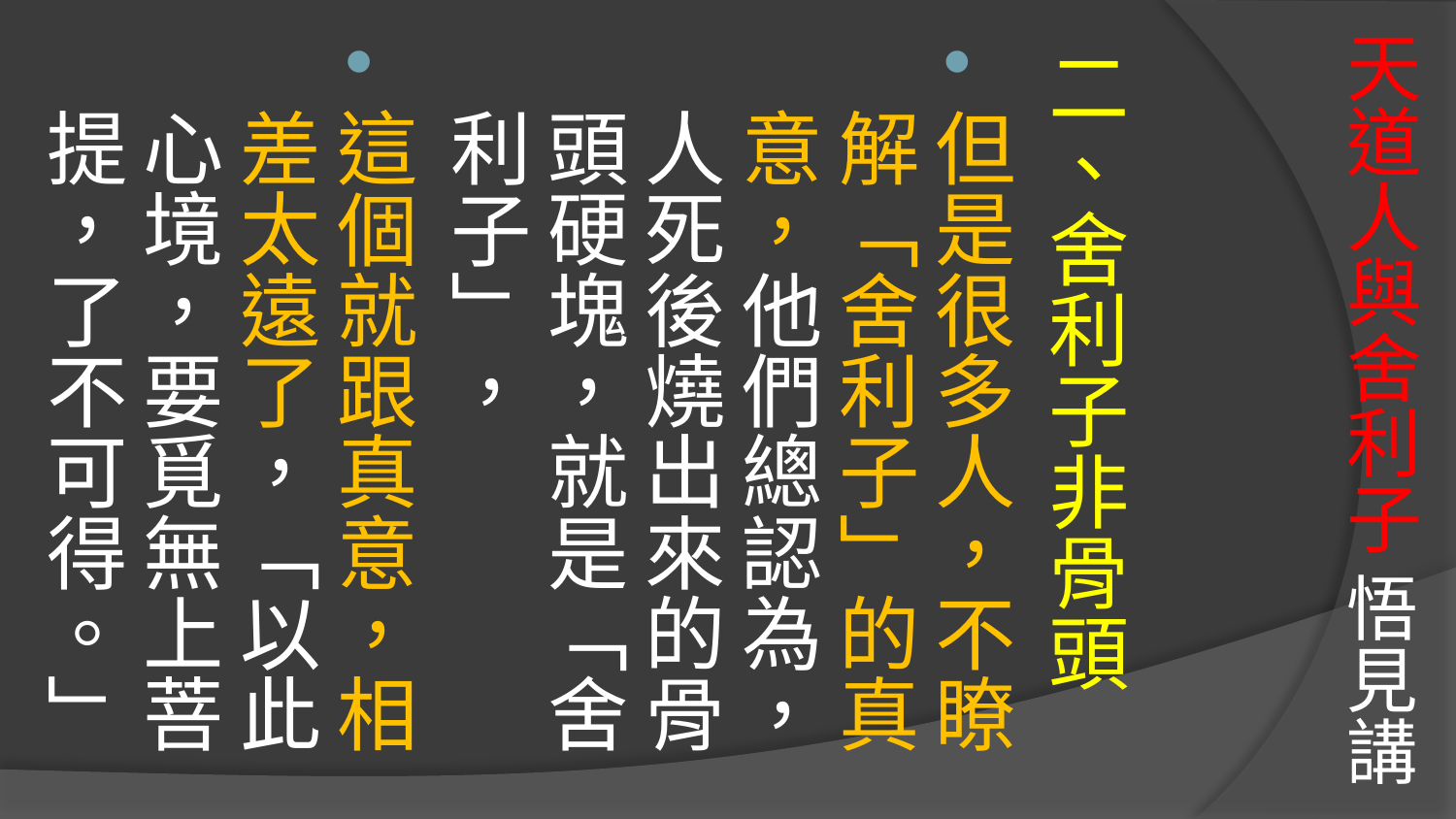

# 天道人與舍利子 悟見講
二、舍利子非骨頭
但是很多人，不瞭解「舍利子」的真意，他們總認為，人死後燒出來的骨頭硬塊，就是「舍利子」，
這個就跟真意，相差太遠了，「以此心境，要覓無上菩提，了不可得。」